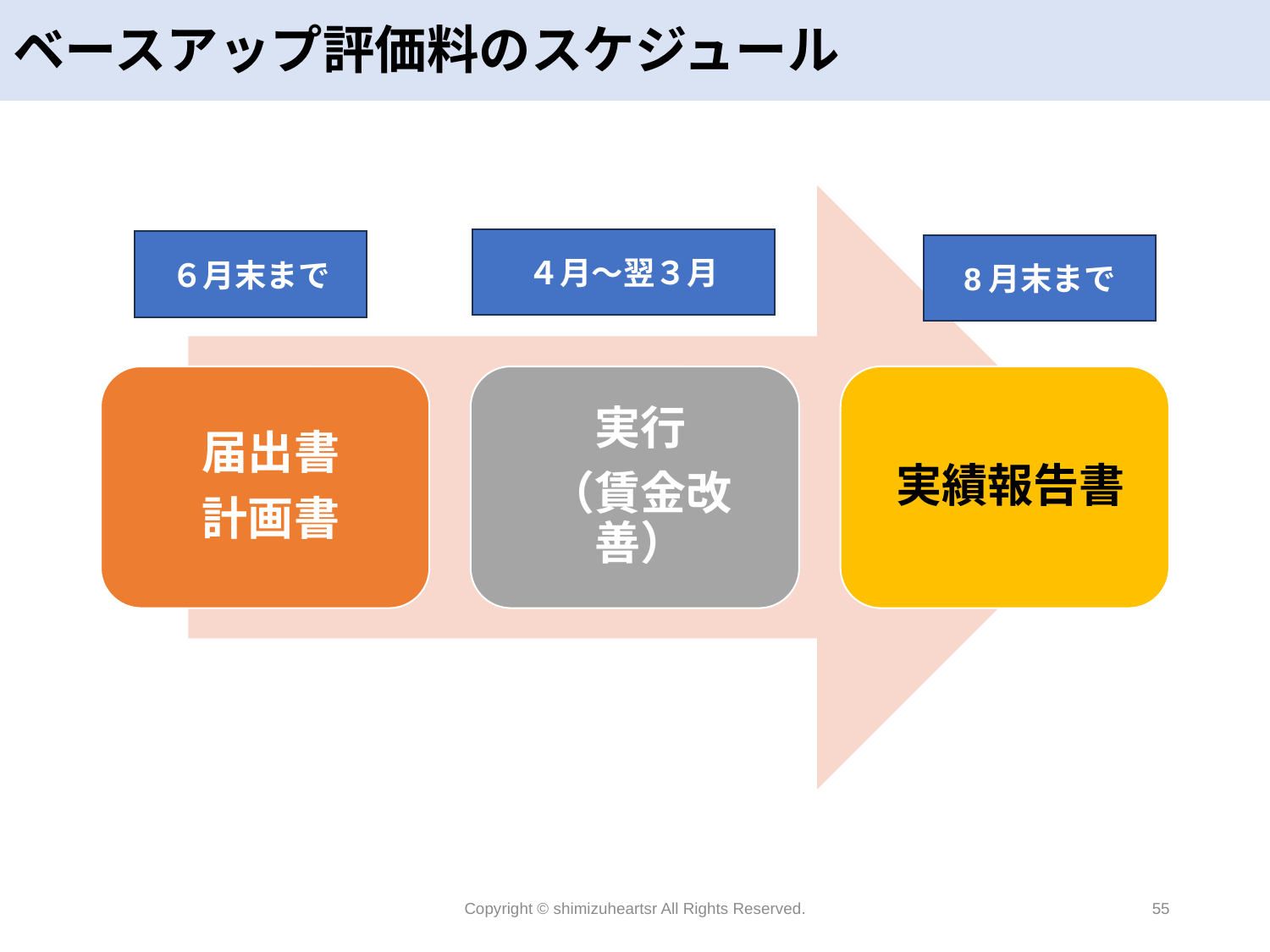

ベースアップ評価料のスケジュール
届出書
計画書
実行
（賃金改善）
実績報告書

４月～翌３月
６月末まで
8月末まで
Copyright © shimizuheartsr All Rights Reserved.
55